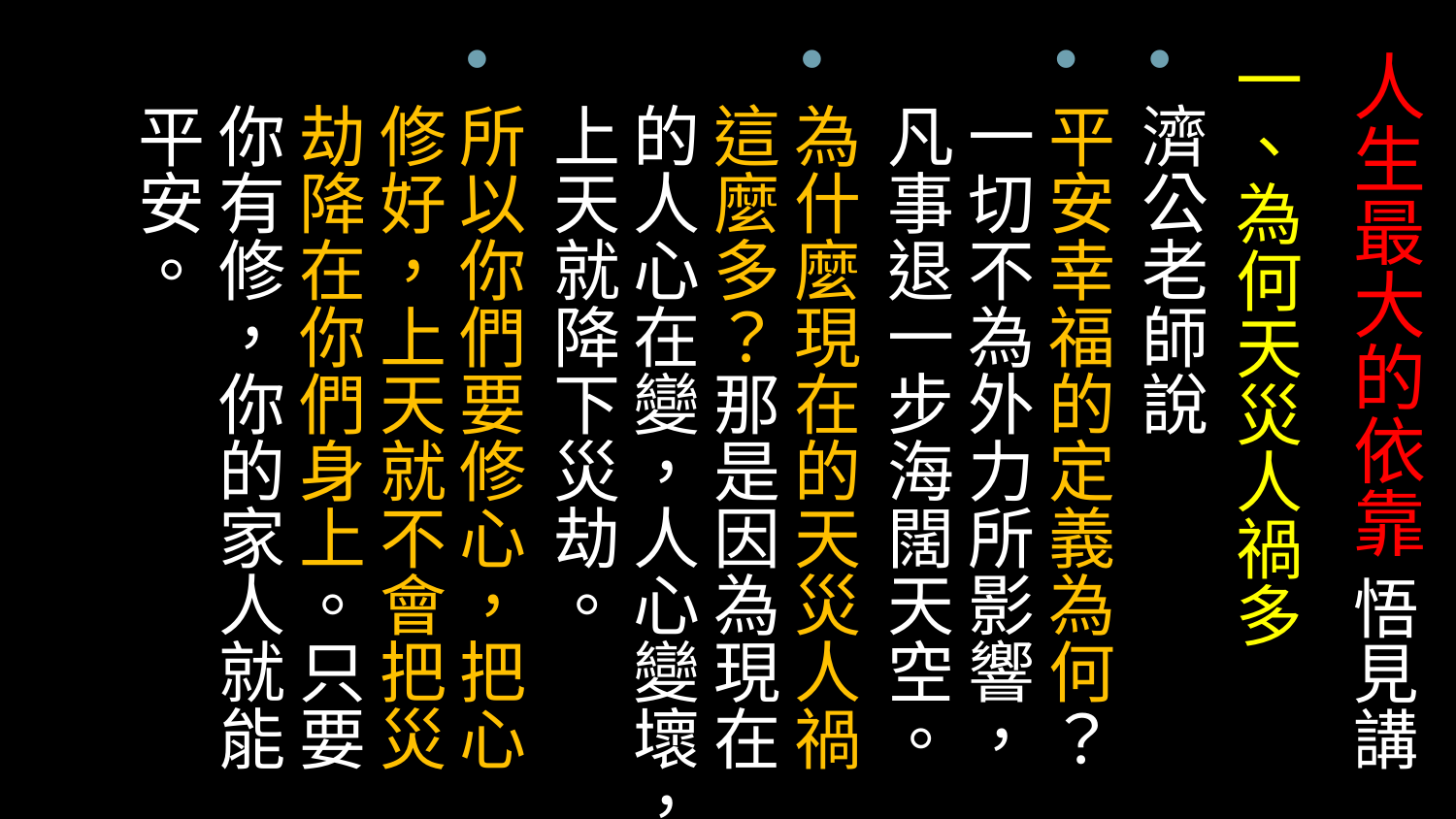

一、為何天災人禍多
濟公老師說
平安幸福的定義為何？一切不為外力所影響，凡事退一步海闊天空。
為什麼現在的天災人禍這麼多？那是因為現在的人心在變，人心變壞，上天就降下災劫。
所以你們要修心，把心修好，上天就不會把災劫降在你們身上。只要你有修，你的家人就能平安。

# 人生最大的依靠 悟見講